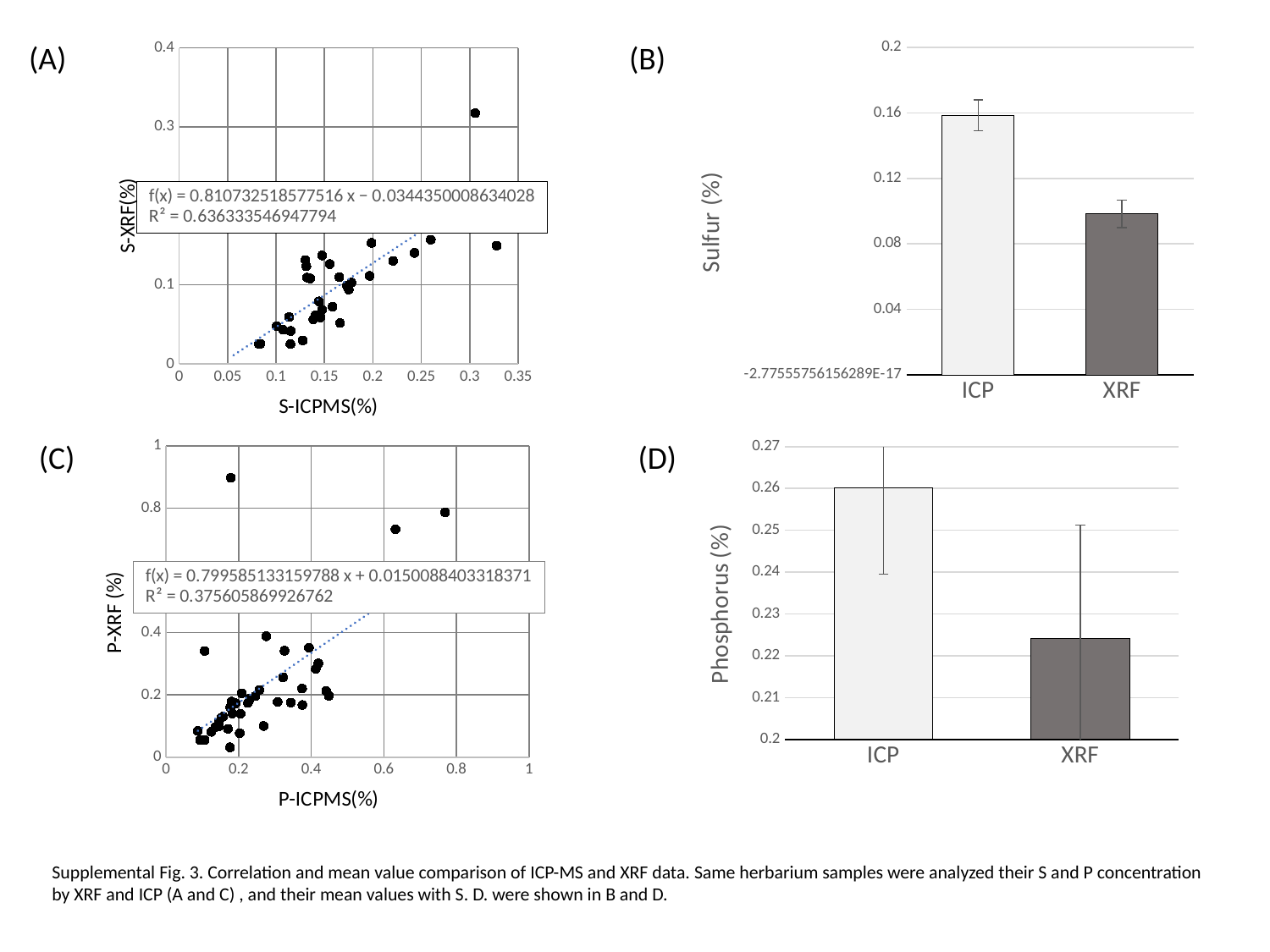

(A)

### Chart

| Category |  |
|---|---|
(B)

### Chart

| Category | 平均値 |
|---|---|
| ICP | 0.15848322227065778 |
| XRF | 0.0983010101010101 |
(C)

### Chart

| Category |  |
|---|---|
(D)

### Chart

| Category | 平均値 |
|---|---|
| ICP | 0.26009309834136596 |
| XRF | 0.22413504273504273 |
Supplemental Fig. 3. Correlation and mean value comparison of ICP-MS and XRF data. Same herbarium samples were analyzed their S and P concentration by XRF and ICP (A and C) , and their mean values with S. D. were shown in B and D.